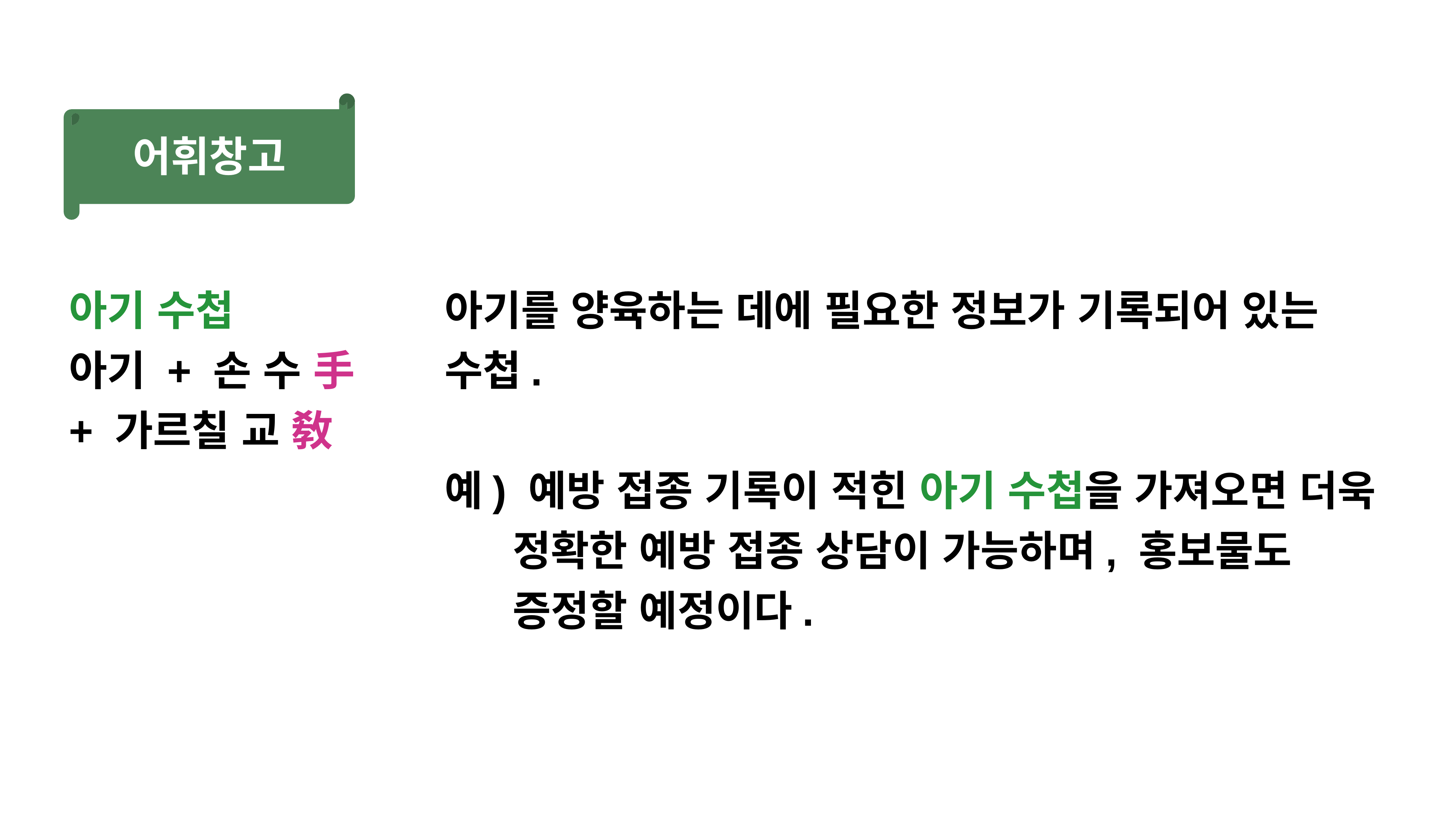

어휘창고
아기 수첩
아기 + 손 수 手
+ 가르칠 교 敎
아기를 양육하는 데에 필요한 정보가 기록되어 있는 수첩.

예) 예방 접종 기록이 적힌 아기 수첩을 가져오면 더욱
     정확한 예방 접종 상담이 가능하며, 홍보물도
     증정할 예정이다.